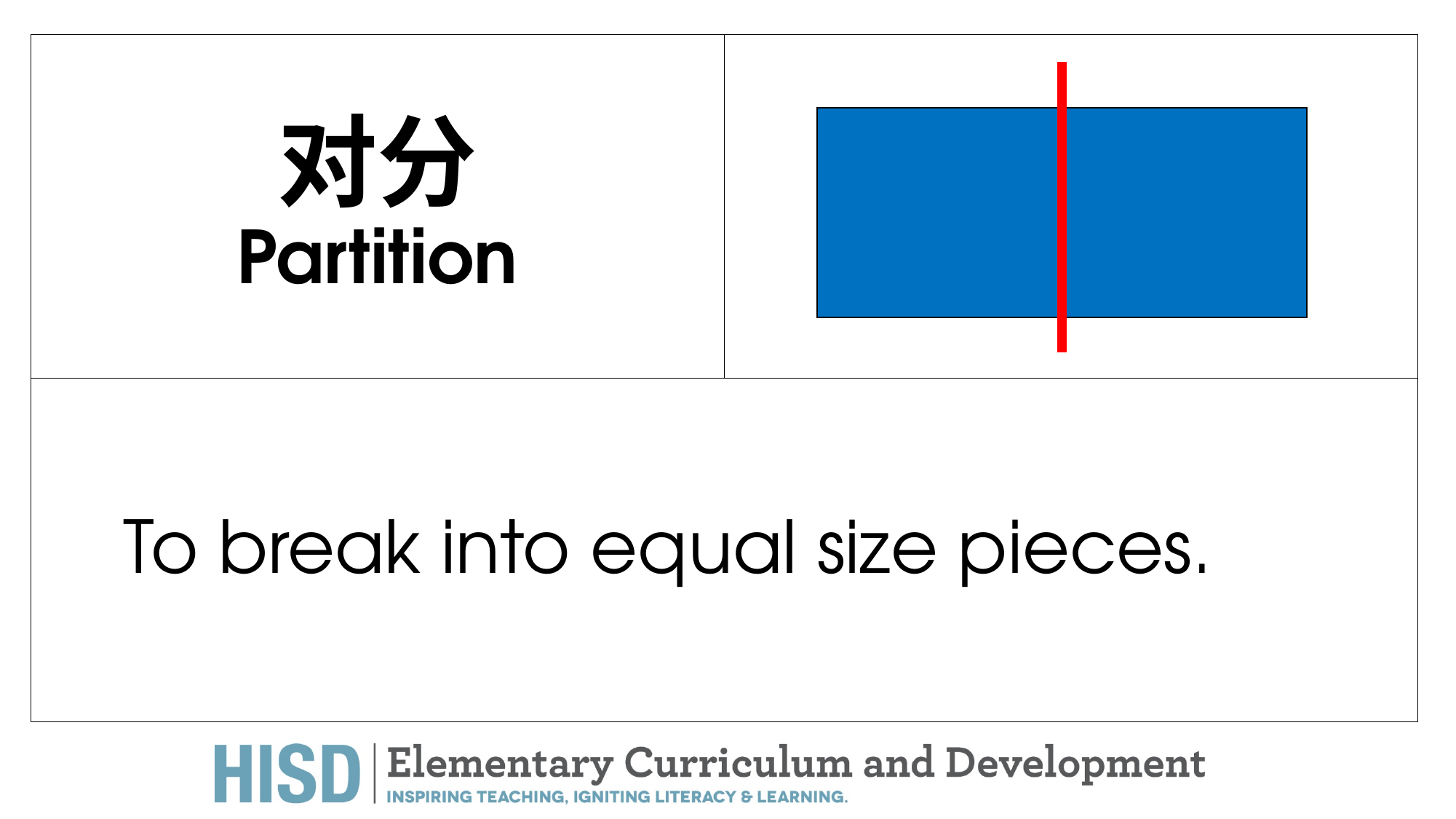

# 对分 Partition

|  |  |  |  |
| --- | --- | --- | --- |
To break into equal size pieces.